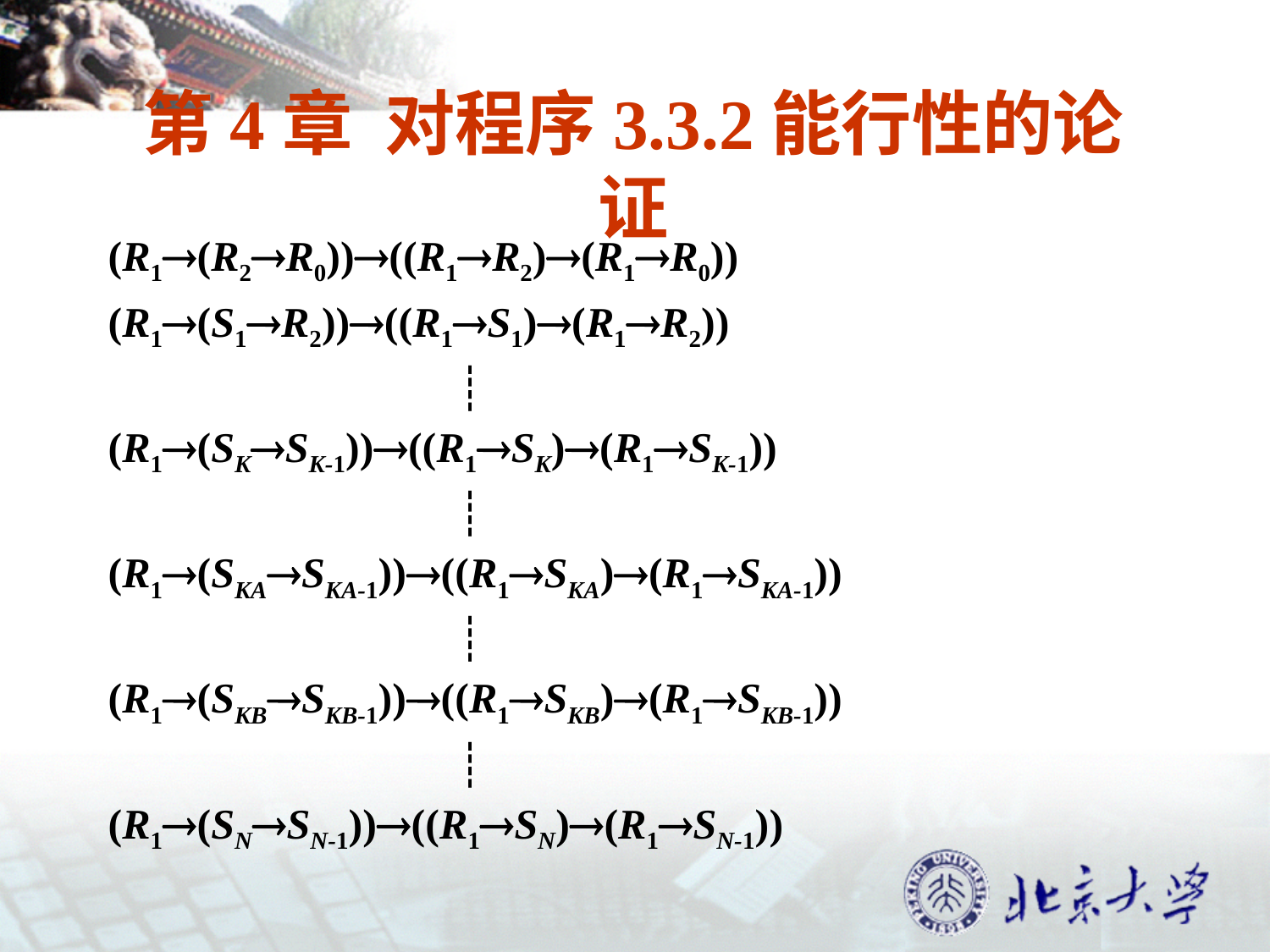

# 第4章  对程序3.3.2能行性的论证
(R1→(R2→R0))→((R1→R2)→(R1→R0))
(R1→(S1→R2))→((R1→S1)→(R1→R2))
                                 ┊
(R1→(SK→SK-1))→((R1→SK)→(R1→SK-1))
                                 ┊
(R1→(SKA→SKA-1))→((R1→SKA)→(R1→SKA-1))
                                 ┊
(R1→(SKB→SKB-1))→((R1→SKB)→(R1→SKB-1))
                                 ┊
(R1→(SN→SN-1))→((R1→SN)→(R1→SN-1))